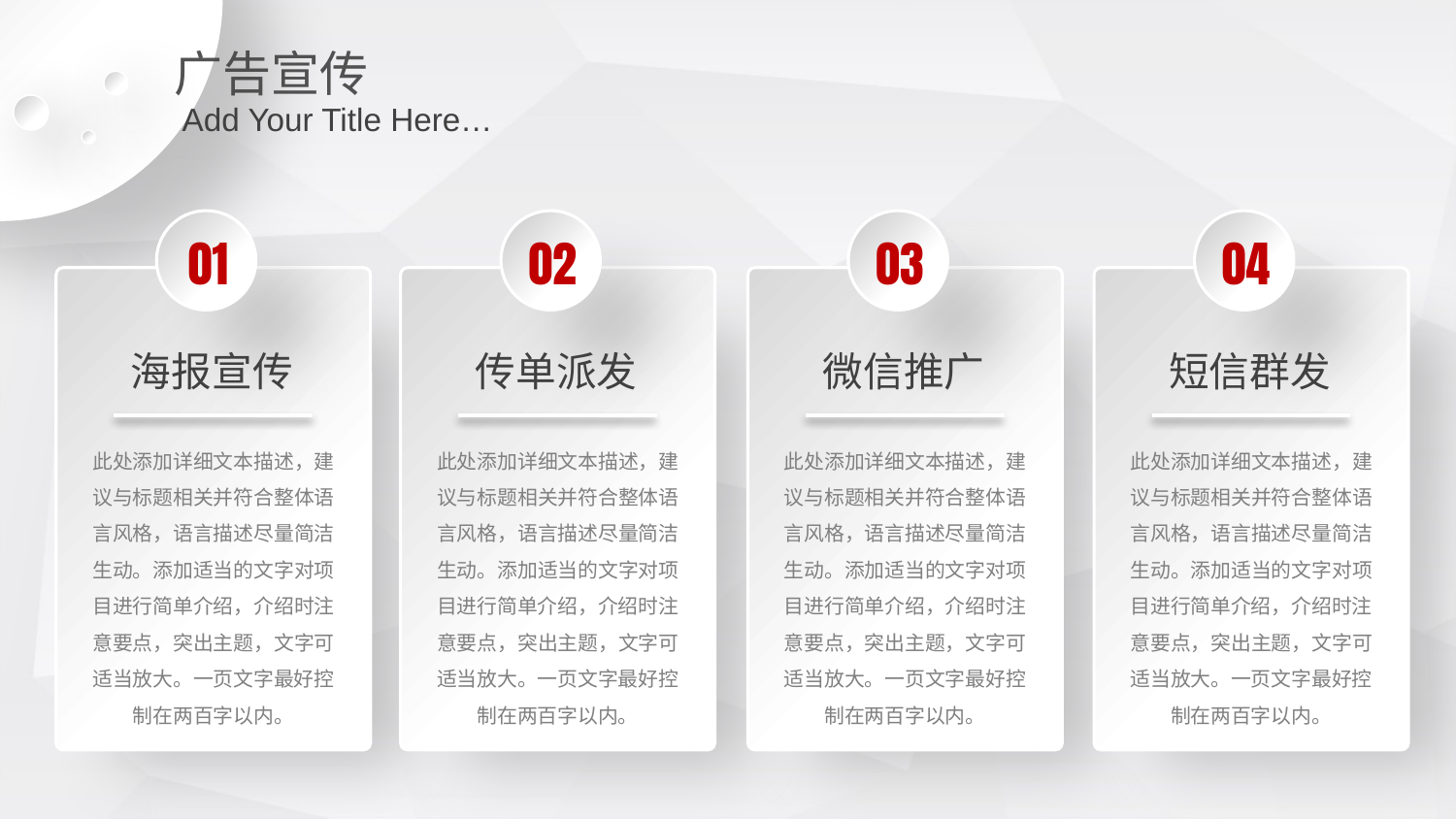

广告宣传

Add Your Title Here…

01
02
03
04

海报宣传
此处添加详细文本描述，建议与标题相关并符合整体语言风格，语言描述尽量简洁生动。添加适当的文字对项目进行简单介绍，介绍时注意要点，突出主题，文字可适当放大。一页文字最好控制在两百字以内。
传单派发
此处添加详细文本描述，建议与标题相关并符合整体语言风格，语言描述尽量简洁生动。添加适当的文字对项目进行简单介绍，介绍时注意要点，突出主题，文字可适当放大。一页文字最好控制在两百字以内。
微信推广
此处添加详细文本描述，建议与标题相关并符合整体语言风格，语言描述尽量简洁生动。添加适当的文字对项目进行简单介绍，介绍时注意要点，突出主题，文字可适当放大。一页文字最好控制在两百字以内。
短信群发
此处添加详细文本描述，建议与标题相关并符合整体语言风格，语言描述尽量简洁生动。添加适当的文字对项目进行简单介绍，介绍时注意要点，突出主题，文字可适当放大。一页文字最好控制在两百字以内。